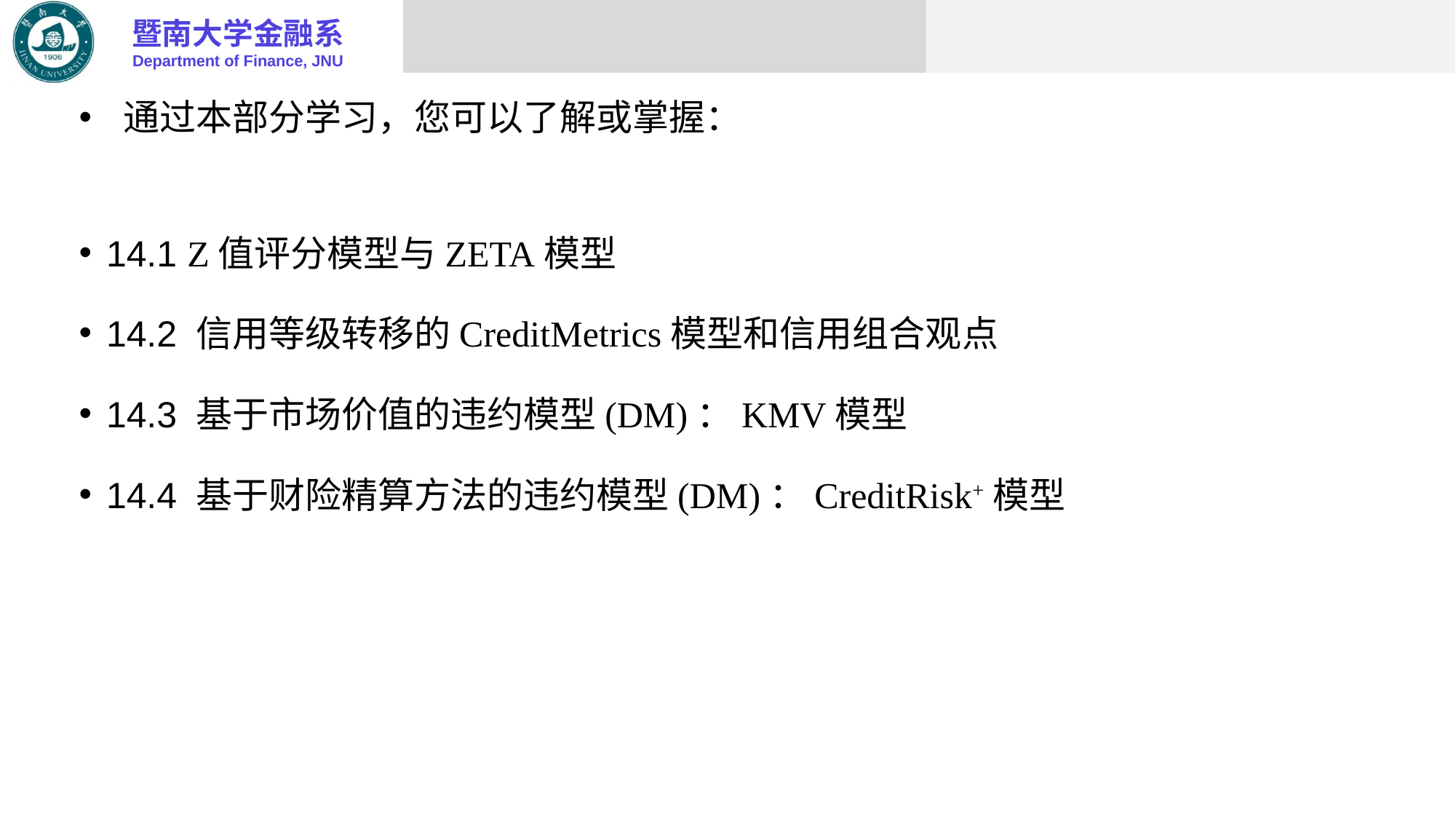

通过本部分学习，您可以了解或掌握：

14.1 Z值评分模型与ZETA模型
14.2 信用等级转移的CreditMetrics模型和信用组合观点
14.3 基于市场价值的违约模型(DM)：KMV模型
14.4 基于财险精算方法的违约模型(DM)：CreditRisk+模型